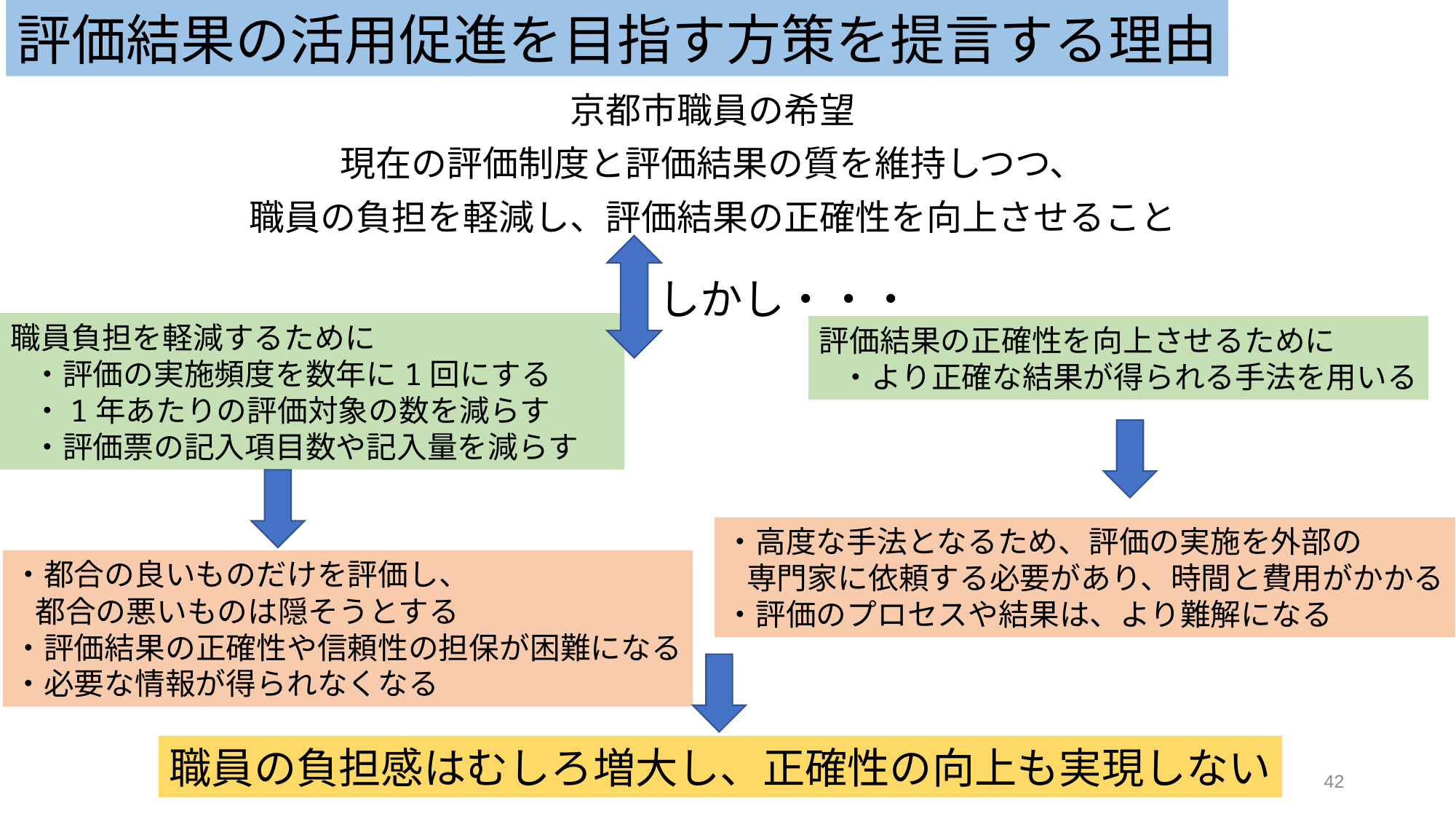

評価結果の活用促進を目指す方策を提言する理由
京都市職員の希望
現在の評価制度と評価結果の質を維持しつつ、
職員の負担を軽減し、評価結果の正確性を向上させること

しかし・・・
職員負担を軽減するために
・評価の実施頻度を数年に1回にする
・1年あたりの評価対象の数を減らす
・評価票の記入項目数や記入量を減らす
評価結果の正確性を向上させるために
・より正確な結果が得られる手法を用いる

・高度な手法となるため、評価の実施を外部の
専門家に依頼する必要があり、時間と費用がかかる
・評価のプロセスや結果は、より難解になる

・都合の良いものだけを評価し、
都合の悪いものは隠そうとする
・評価結果の正確性や信頼性の担保が困難になる
・必要な情報が得られなくなる

職員の負担感はむしろ増大し、正確性の向上も実現しない
42